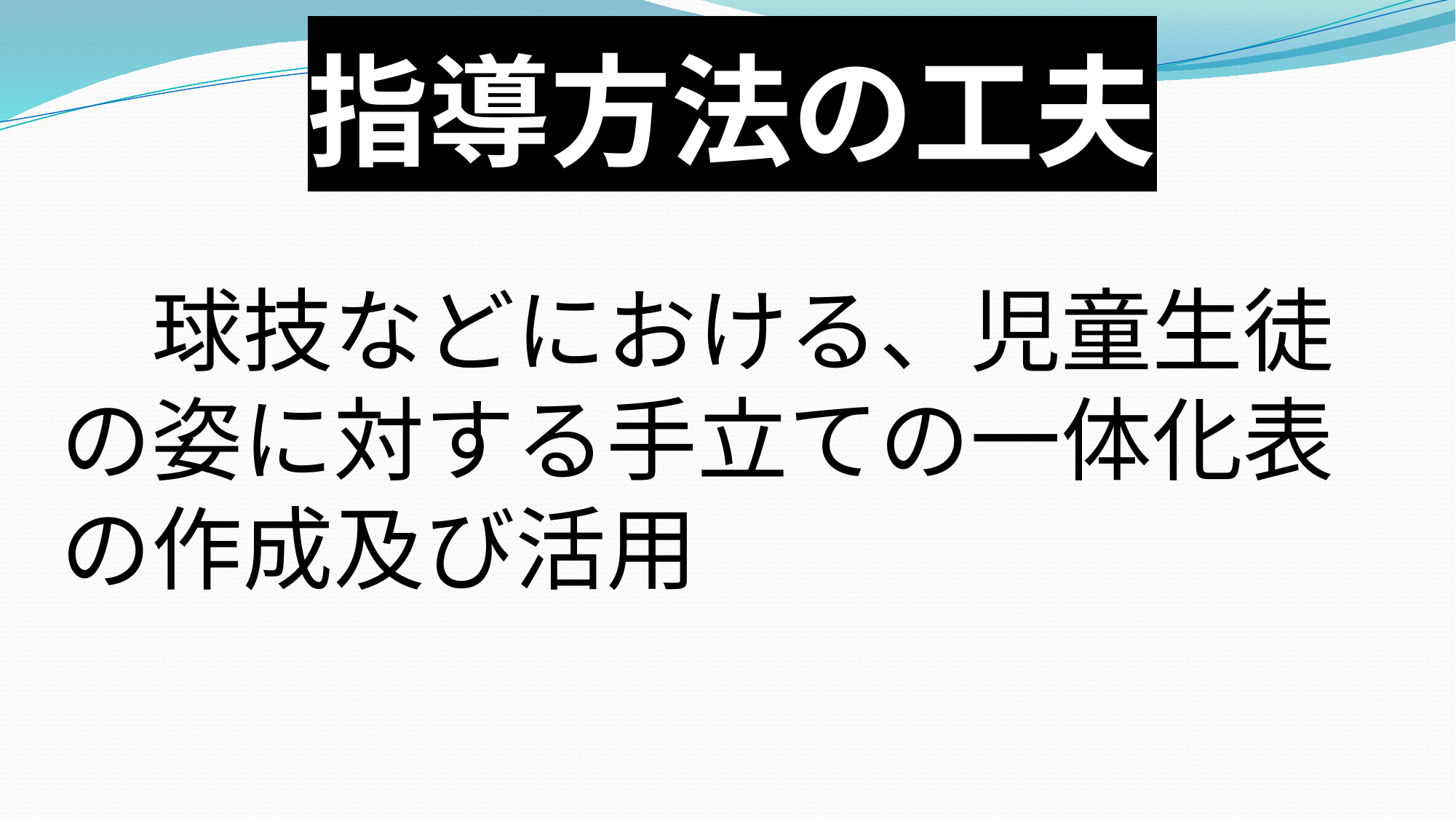

# 指導方法の工夫
　球技などにおける、児童生徒の姿に対する手立ての一体化表の作成及び活用